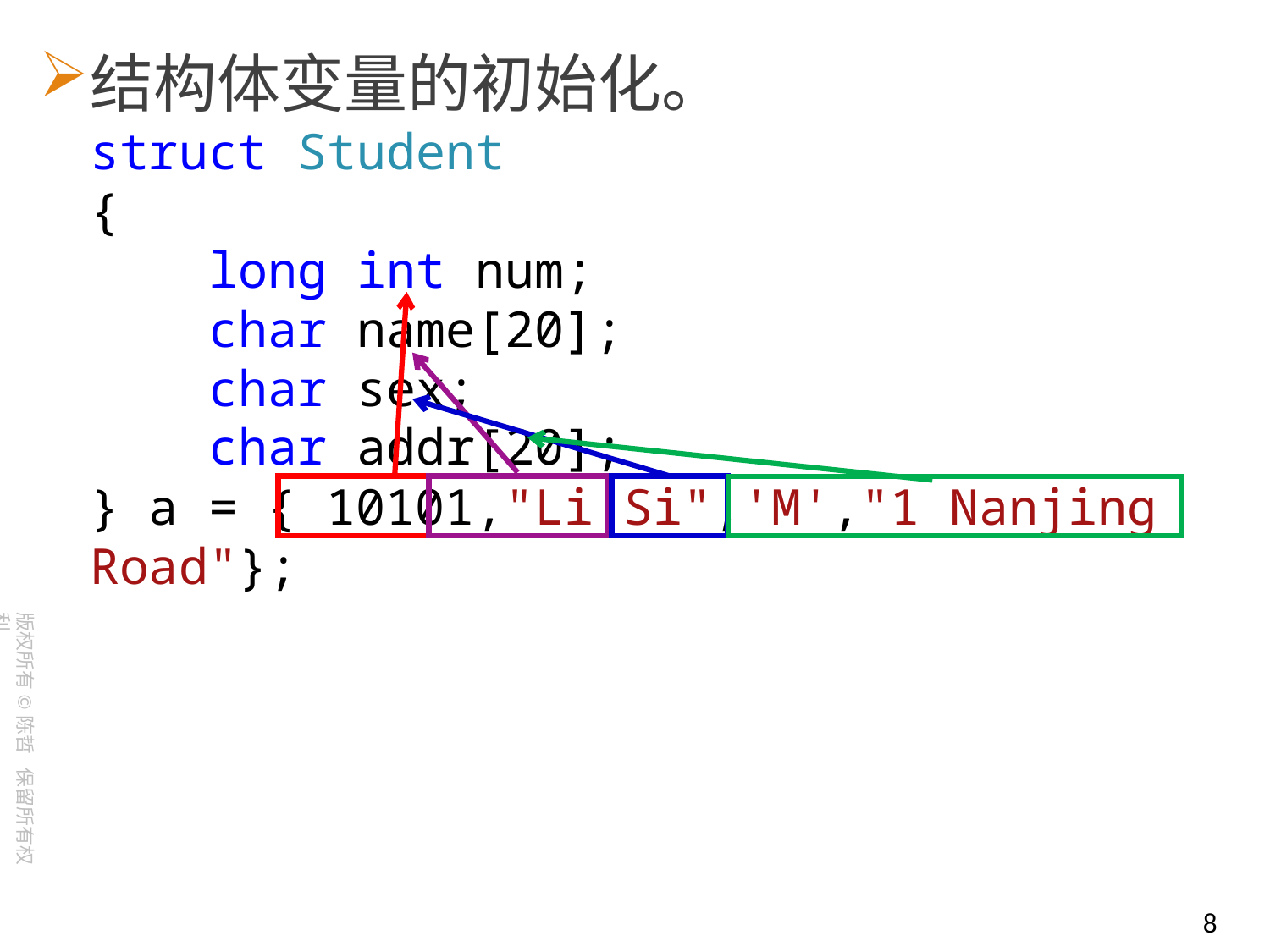

结构体变量的初始化。
struct Student
{
    long int num;
    char name[20];
    char sex;
    char addr[20];
} a = { 10101,"Li Si",'M',"1 Nanjing Road"};

8